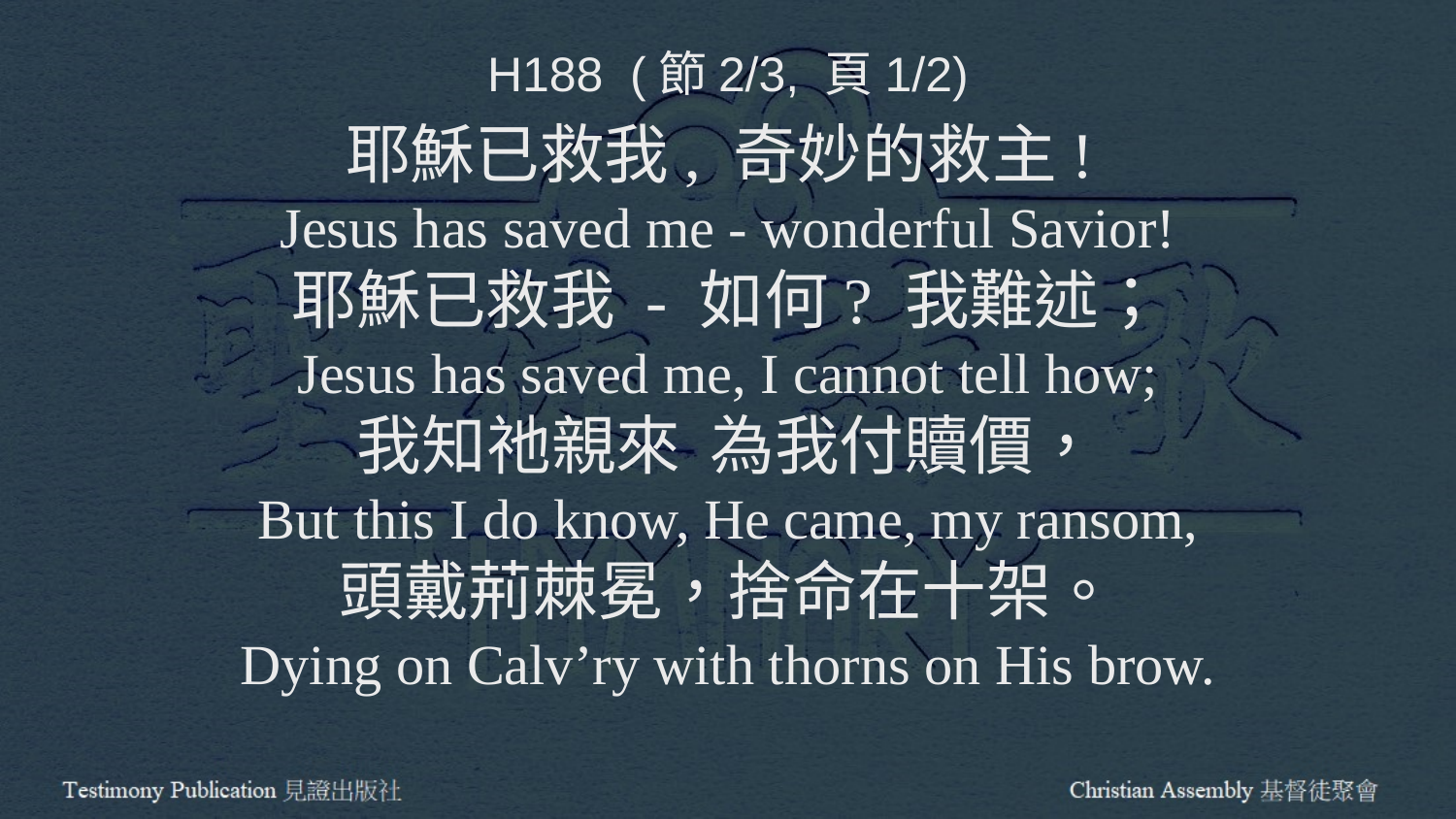

H188  (節2/3, 頁1/2)
耶穌已救我, 奇妙的救主!
Jesus has saved me - wonderful Savior!
耶穌已救我 - 如何? 我難述；
Jesus has saved me, I cannot tell how;
我知祂親來  為我付贖價，
But this I do know, He came, my ransom,
頭戴荊棘冕，捨命在十架。
Dying on Calv’ry with thorns on His brow.